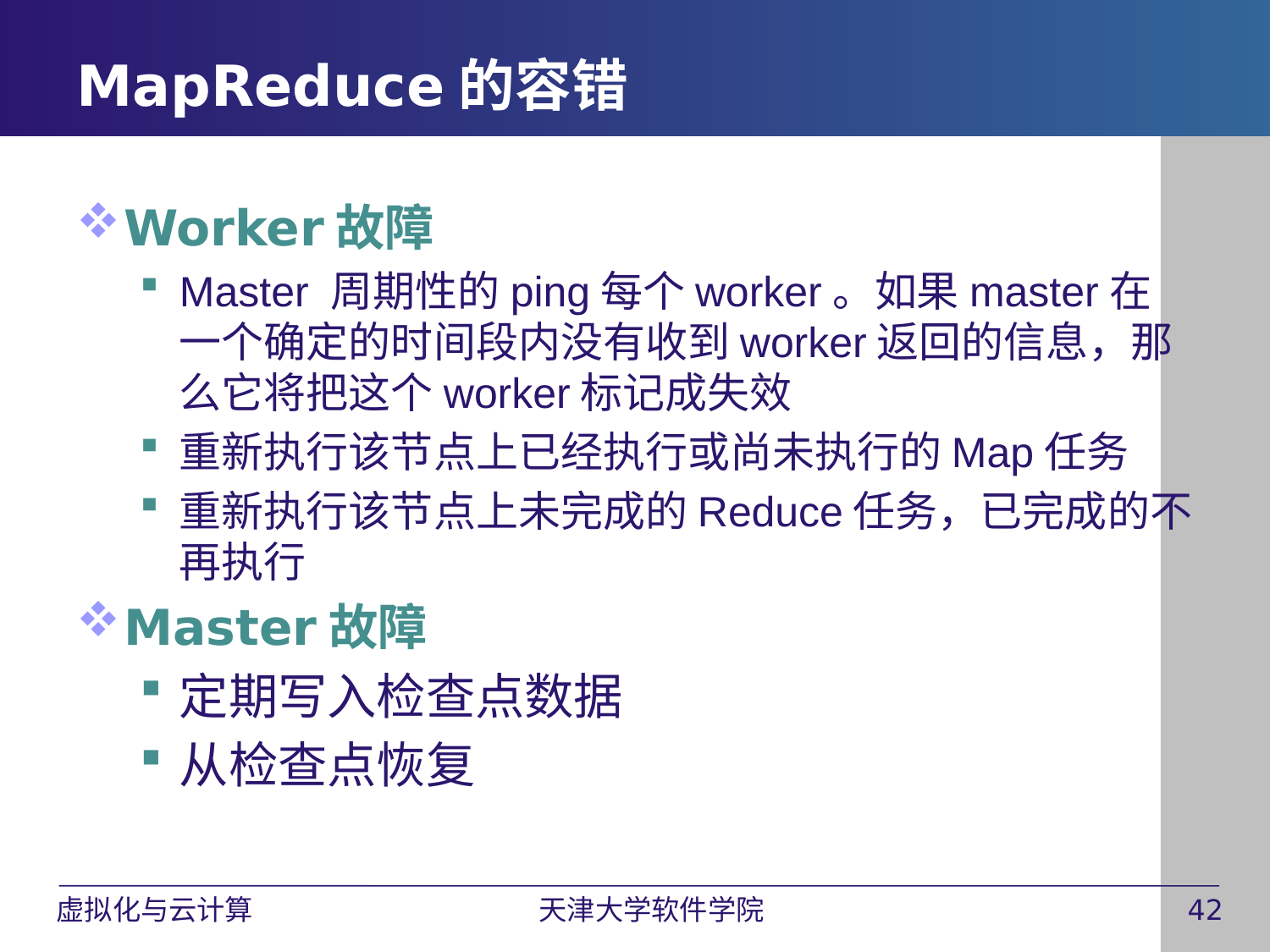

# MapReduce的容错
Worker故障
Master 周期性的ping每个worker。如果master在一个确定的时间段内没有收到worker返回的信息，那么它将把这个worker标记成失效
重新执行该节点上已经执行或尚未执行的Map任务
重新执行该节点上未完成的Reduce任务，已完成的不再执行
Master故障
定期写入检查点数据
从检查点恢复